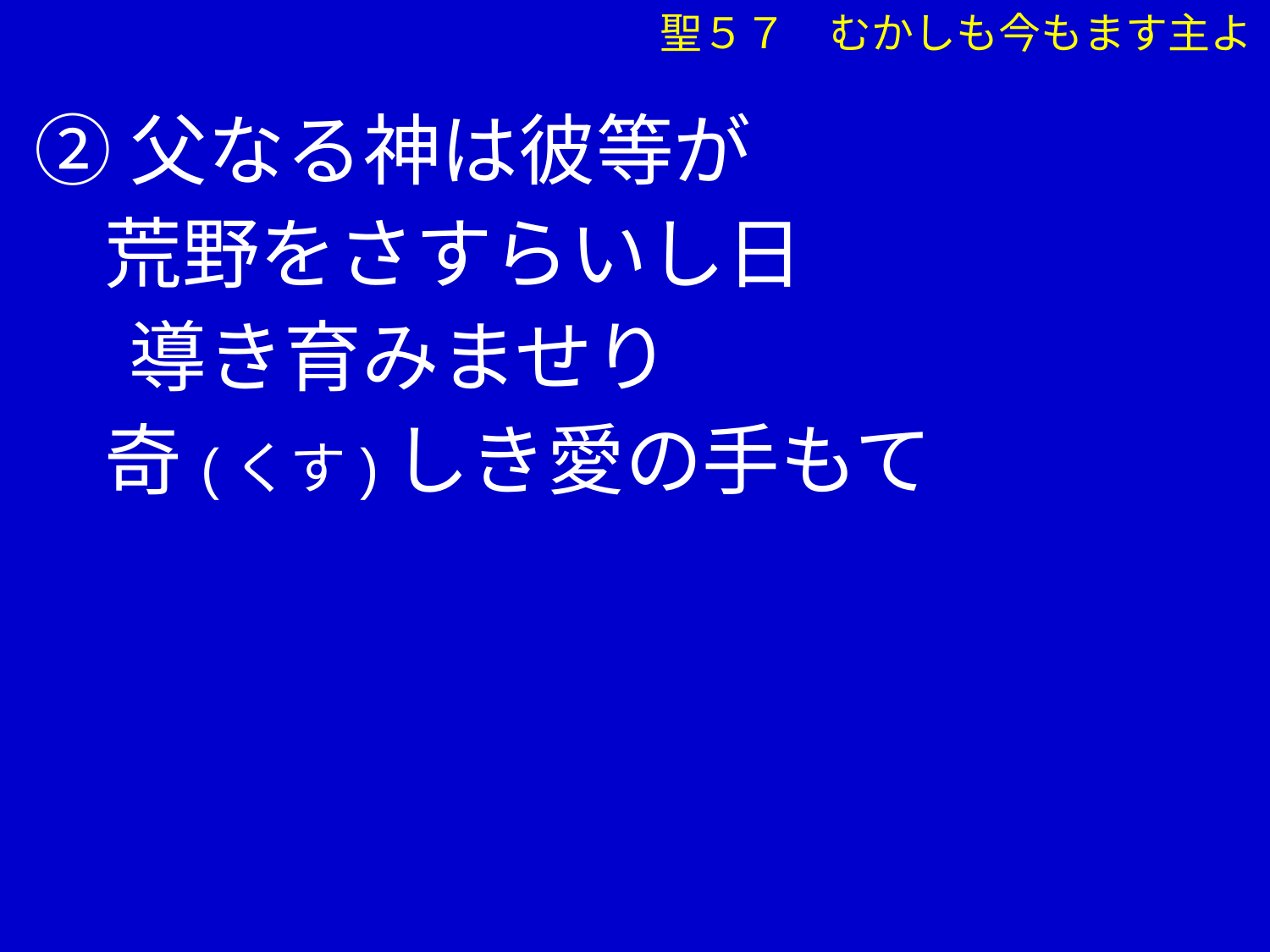

②父なる神は彼等が
   荒野をさすらいし日
　 導き育みませり
   奇(くす)しき愛の手もて
聖５７　むかしも今もます主よ